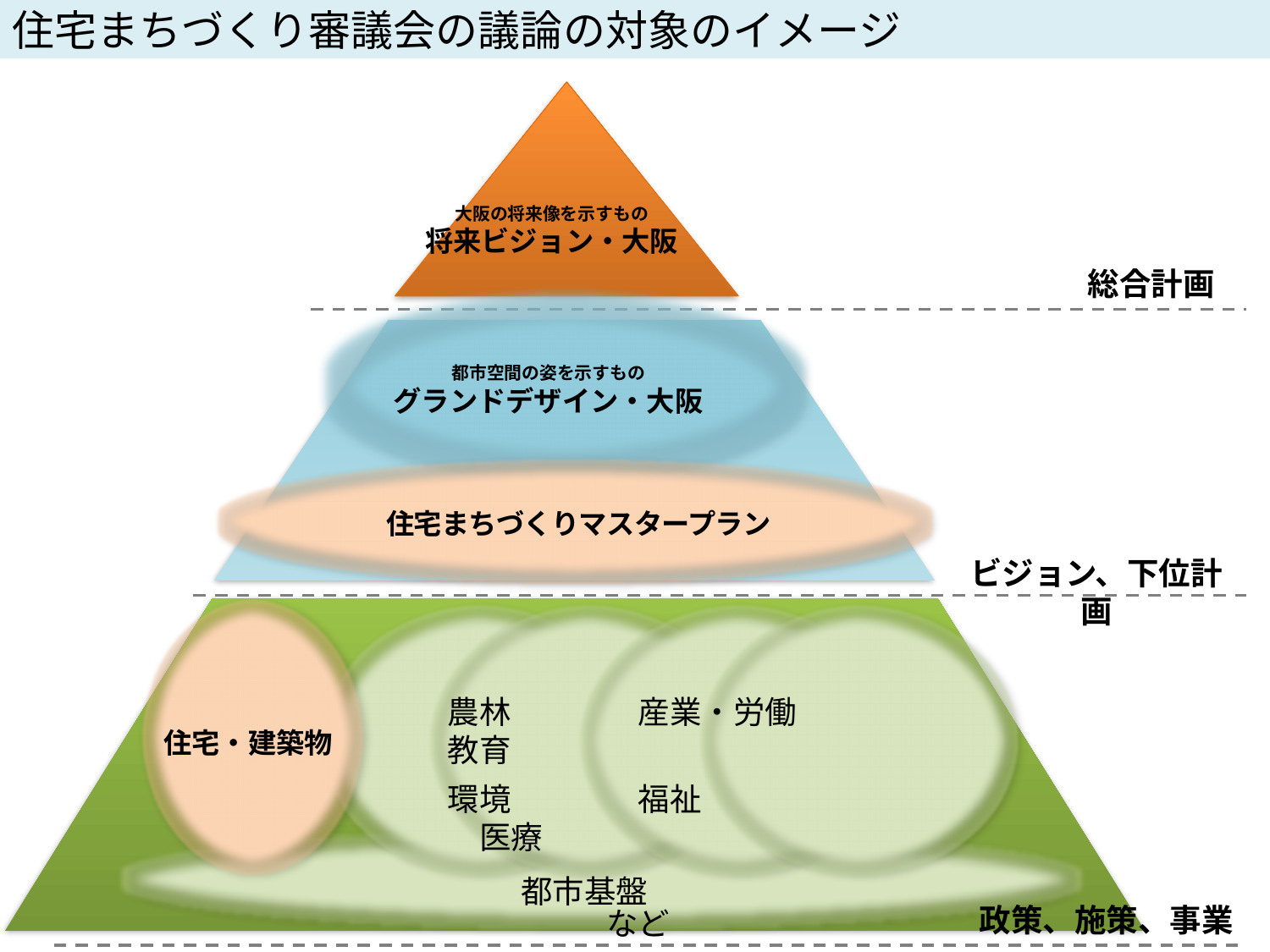

住宅まちづくり審議会の議論の対象のイメージ

大阪の将来像を示すもの
将来ビジョン・大阪
総合計画

都市空間の姿を示すもの
グランドデザイン・大阪

住宅まちづくりマスタープラン
ビジョン、下位計画

農林　　　　産業・労働　　　　教育
環境　　　　福祉　　　　　　　　医療
　　　　　　　　　　　　　　　　　　　　など
住宅・建築物
都市基盤
政策、施策、事業